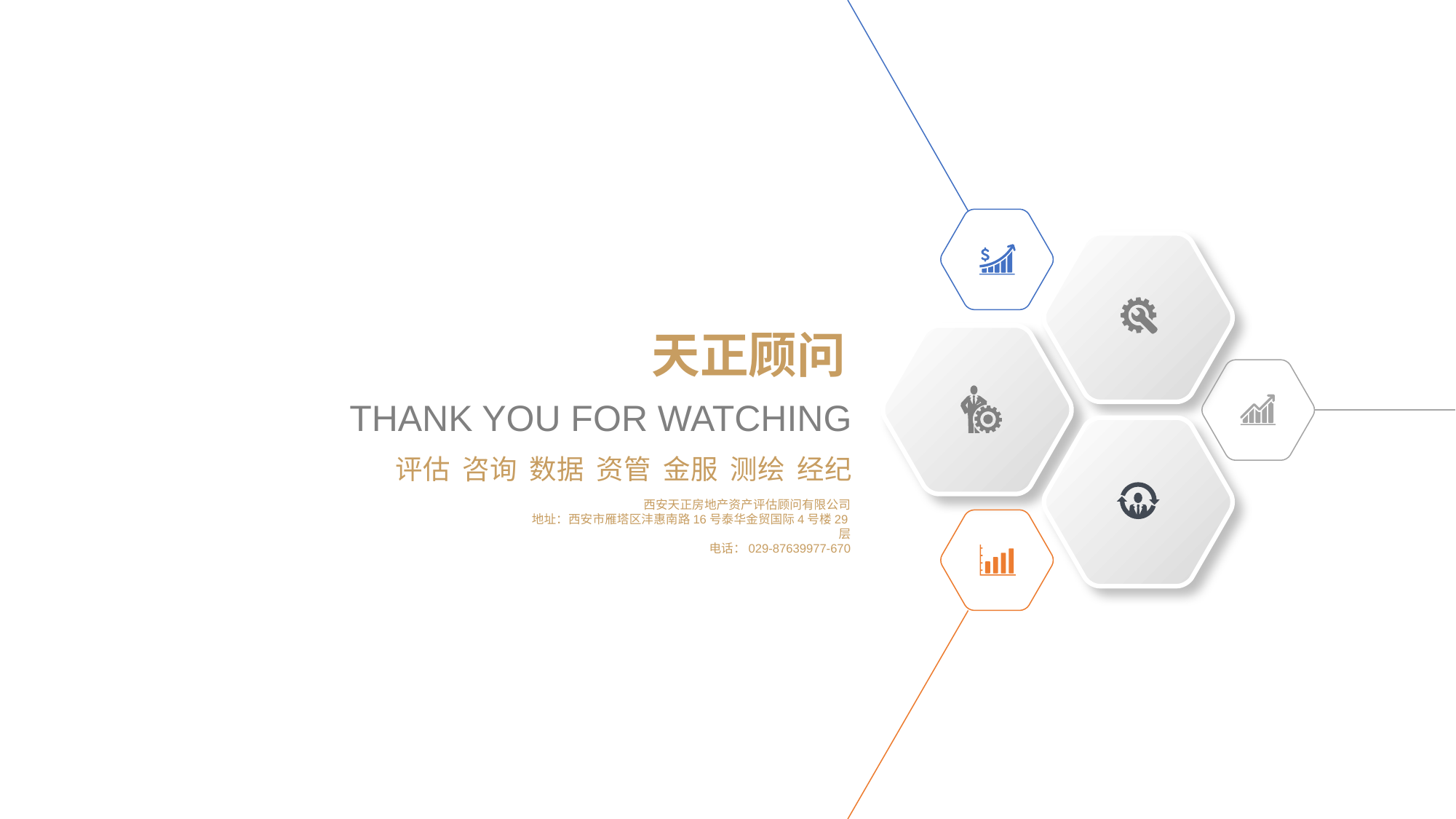

天正顾问
THANK YOU FOR WATCHING
评估  咨询  数据  资管  金服  测绘  经纪
西安天正房地产资产评估顾问有限公司
地址：西安市雁塔区沣惠南路16号泰华金贸国际4号楼29层
电话：029-87639977-670